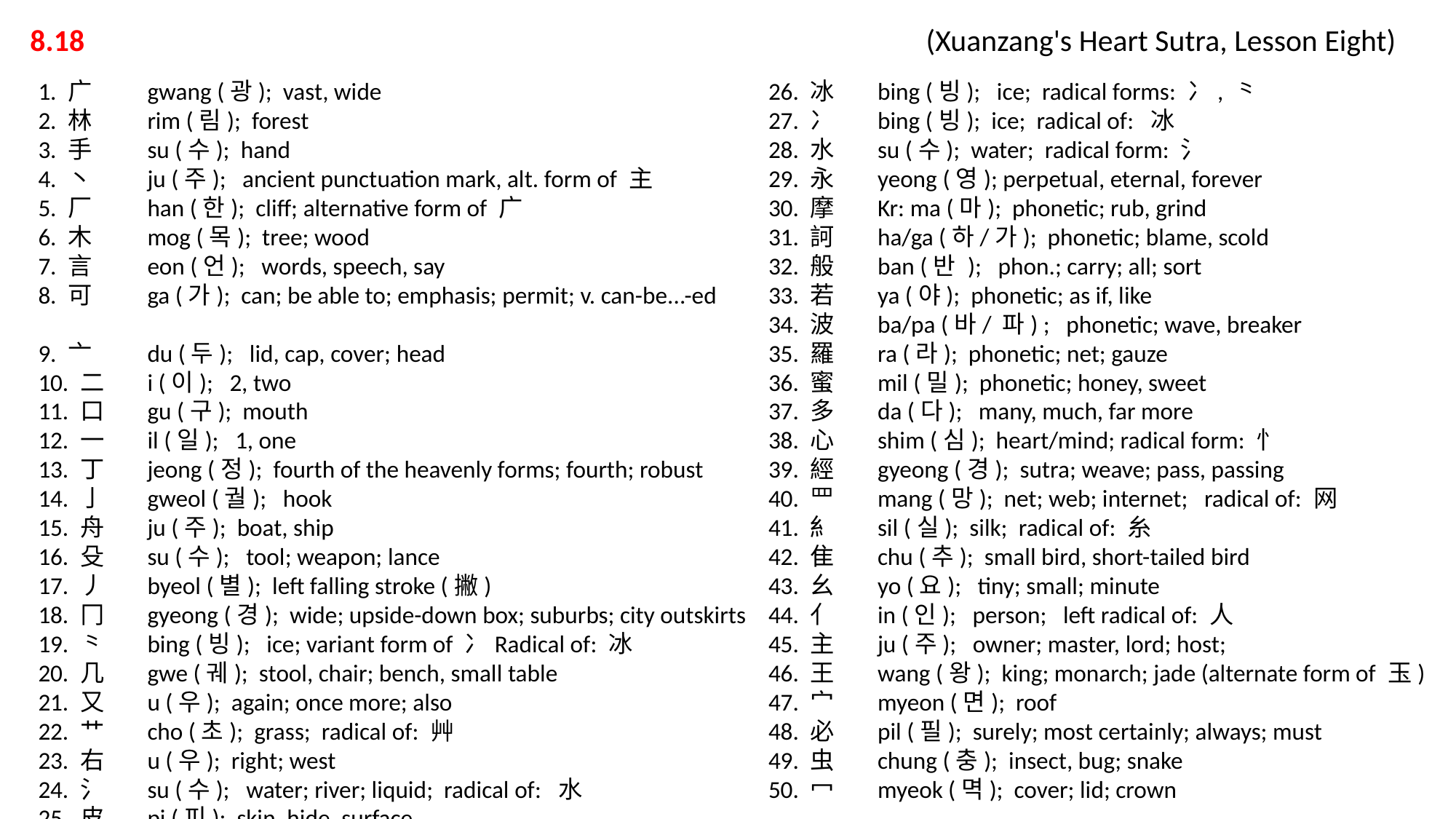

8.18  			  			                         (Xuanzang's Heart Sutra, Lesson Eight)
1. 广	gwang (광);  vast, wide
2. 林 	rim (림);  forest
3. 手 	su (수);  hand
4. 丶	ju (주);   ancient punctuation mark, alt. form of 主
5. 厂	han (한);  cliff; alternative form of 广
6. 木	mog (목);  tree; wood
7. 言	eon (언);   words, speech, say
8. 可	ga (가);  can; be able to; emphasis; permit; v. can-be...-ed
9. 亠	du (두);   lid, cap, cover; head
10. 二	i (이);   2, two
11. 口	gu (구);  mouth
12. 一	il (일);   1, one
13. 丁	jeong (정);  fourth of the heavenly forms; fourth; robust
14. 亅	gweol (궐);   hook
15. 舟	ju (주);  boat, ship
16. 殳	su (수);   tool; weapon; lance
17. 丿	byeol (별);  left falling stroke (撇)
18. 冂	gyeong (경);  wide; upside-down box; suburbs; city outskirts
19. ⺀	bing (빙);   ice; variant form of ⼎Radical of: 冰
20. 几	gwe (궤);  stool, chair; bench, small table
21. 又	u (우);  again; once more; also
22. 艹	cho (초);  grass;  radical of: 艸
23. 右	u (우);  right; west
24. 氵	su (수);   water; river; liquid;  radical of:  水
25. 皮	pi (피);  skin, hide, surface
26. 冰	bing (빙);   ice;  radical forms: ⼎, ⺀
27. 冫	bing (빙);  ice;  radical of:  冰
28. 水	su (수);  water;  radical form: 氵
29. 永	yeong (영); perpetual, eternal, forever
30. 摩	Kr: ma (마);  phonetic; rub, grind
31. 訶	ha/ga (하/가);  phonetic; blame, scold
32. 般	ban (반 );   phon.; carry; all; sort
33. 若	ya (야);  phonetic; as if, like
34. 波	ba/pa (바/ 파) ;   phonetic; wave, breaker
35. 羅	ra (라);  phonetic; net; gauze
36. 蜜	mil (밀);  phonetic; honey, sweet
37. 多	da (다);   many, much, far more
38. 心	shim (심);  heart/mind; radical form: 忄
39. 經	gyeong (경);  sutra; weave; pass, passing
40. 罒	mang (망);  net; web; internet;   radical of: 网
41. 糹	sil (실);  silk;  radical of: 糸
42. 隹	chu (추);  small bird, short-tailed bird
43. 幺	yo (요);   tiny; small; minute
44. 亻	in (인);   person;   left radical of: 人
45. 主	ju (주);   owner; master, lord; host;
46. 王	wang (왕);  king; monarch; jade (alternate form of 玉)
47. 宀	myeon (면);  roof
48. 必	pil (필);  surely; most certainly; always; must
49. 虫	chung (충);  insect, bug; snake
50. 冖	myeok (멱);  cover; lid; crown